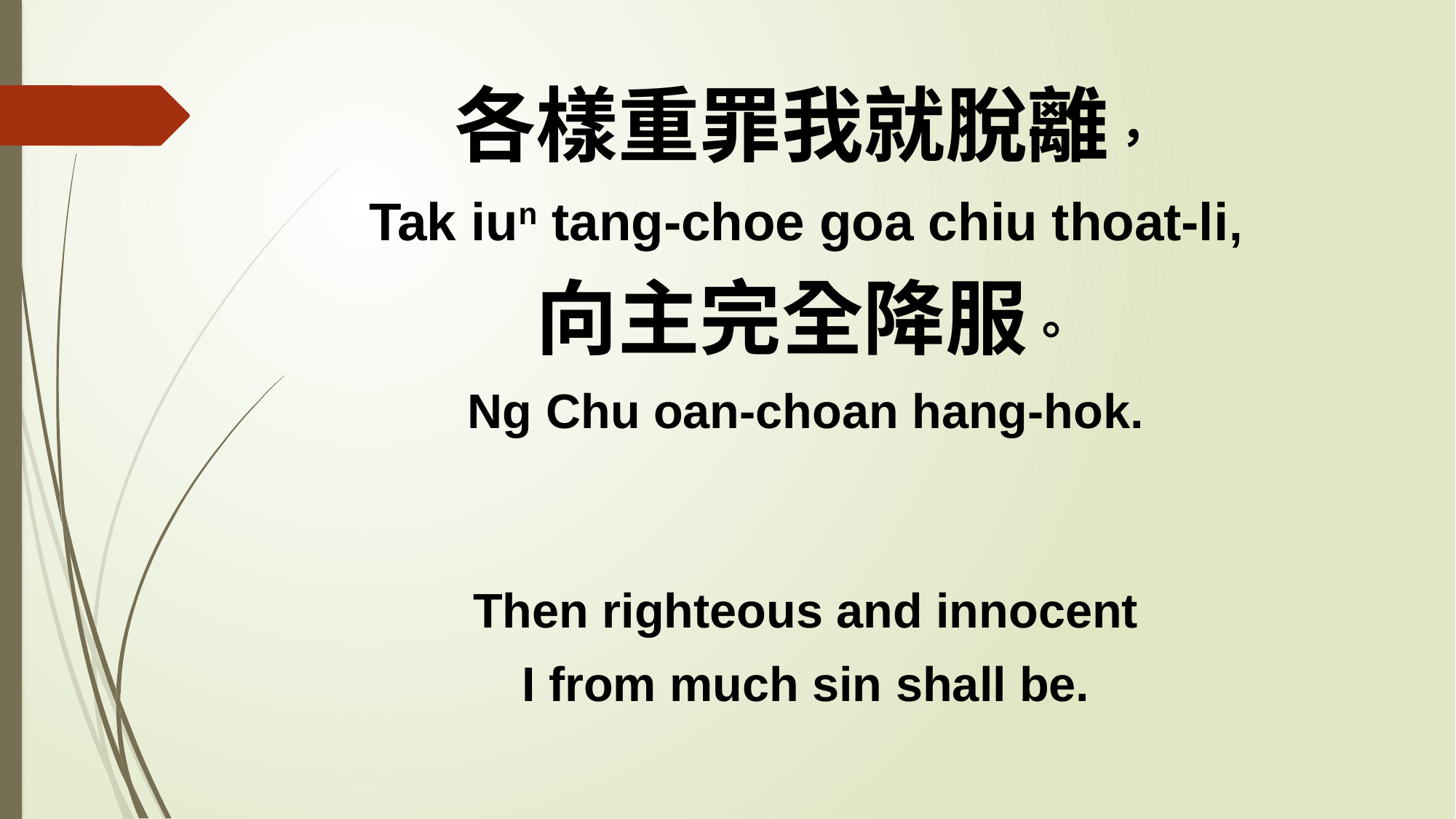

各樣重罪我就脫離，
Tak iun tang-choe goa chiu thoat-li,
向主完全降服。
Ng Chu oan-choan hang-hok.

Then righteous and innocent
I from much sin shall be.